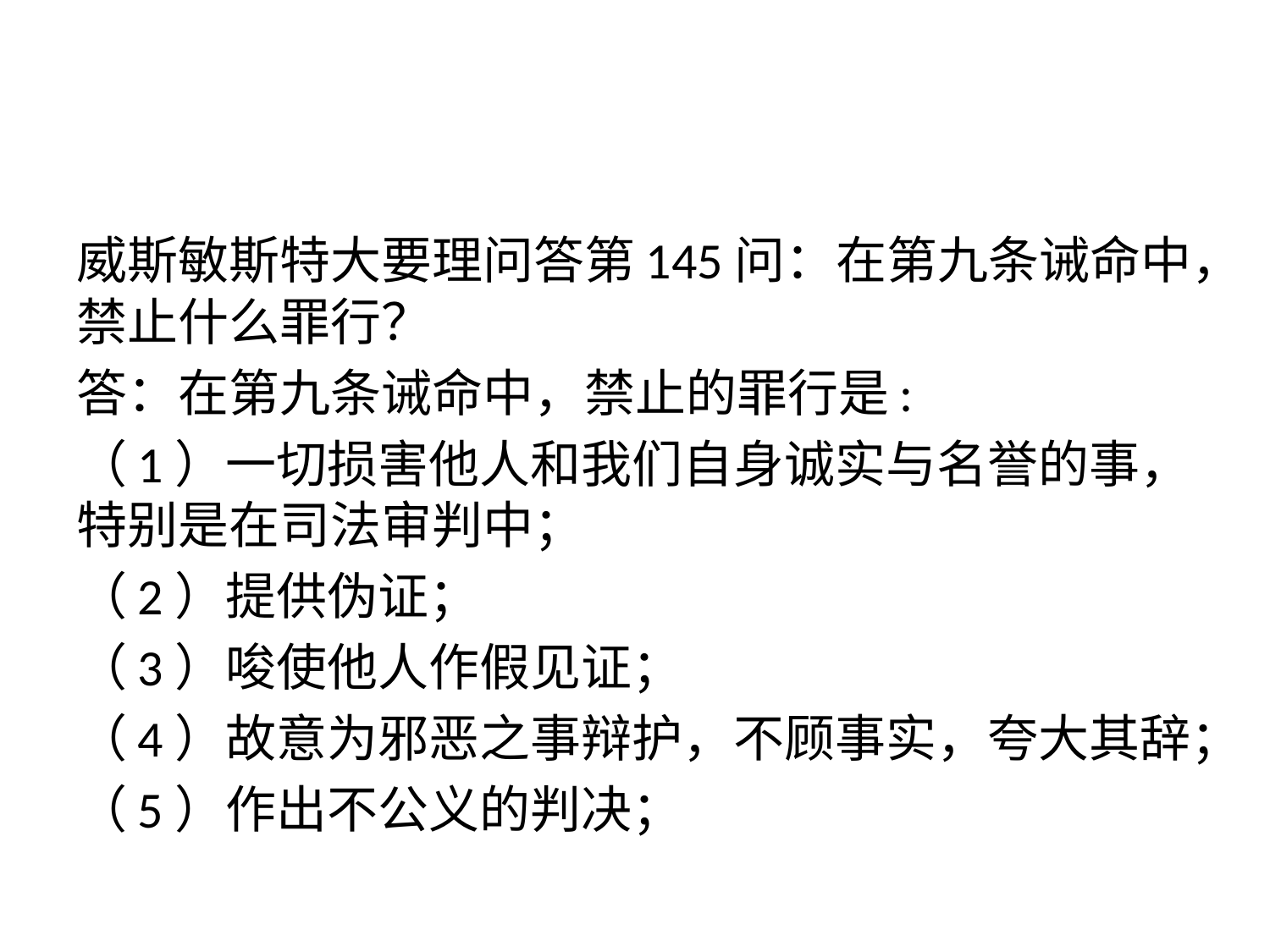

#
威斯敏斯特大要理问答第145问：在第九条诫命中，禁止什么罪行？
答：在第九条诫命中，禁止的罪行是:
（1）一切损害他人和我们自身诚实与名誉的事，特别是在司法审判中；
（2）提供伪证；
（3）唆使他人作假见证；
（4）故意为邪恶之事辩护，不顾事实，夸大其辞；
（5）作出不公义的判决；